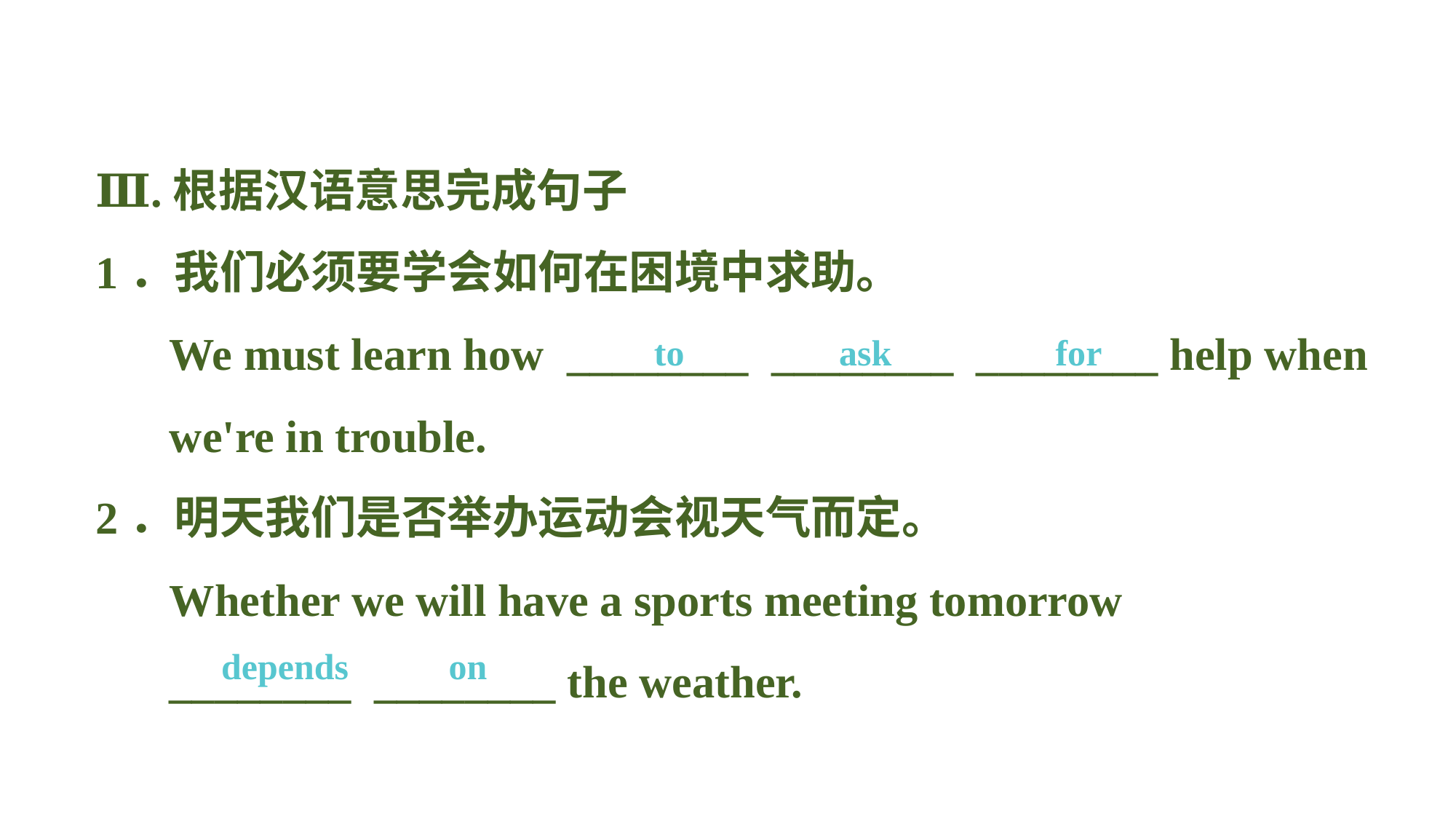

Ⅲ.根据汉语意思完成句子
1．我们必须要学会如何在困境中求助。
We must learn how  ________  ________  ________ help when we're in trouble.
2．明天我们是否举办运动会视天气而定。
Whether we will have a sports meeting tomorrow
________  ________ the weather.
to                 ask                  for
depends           on